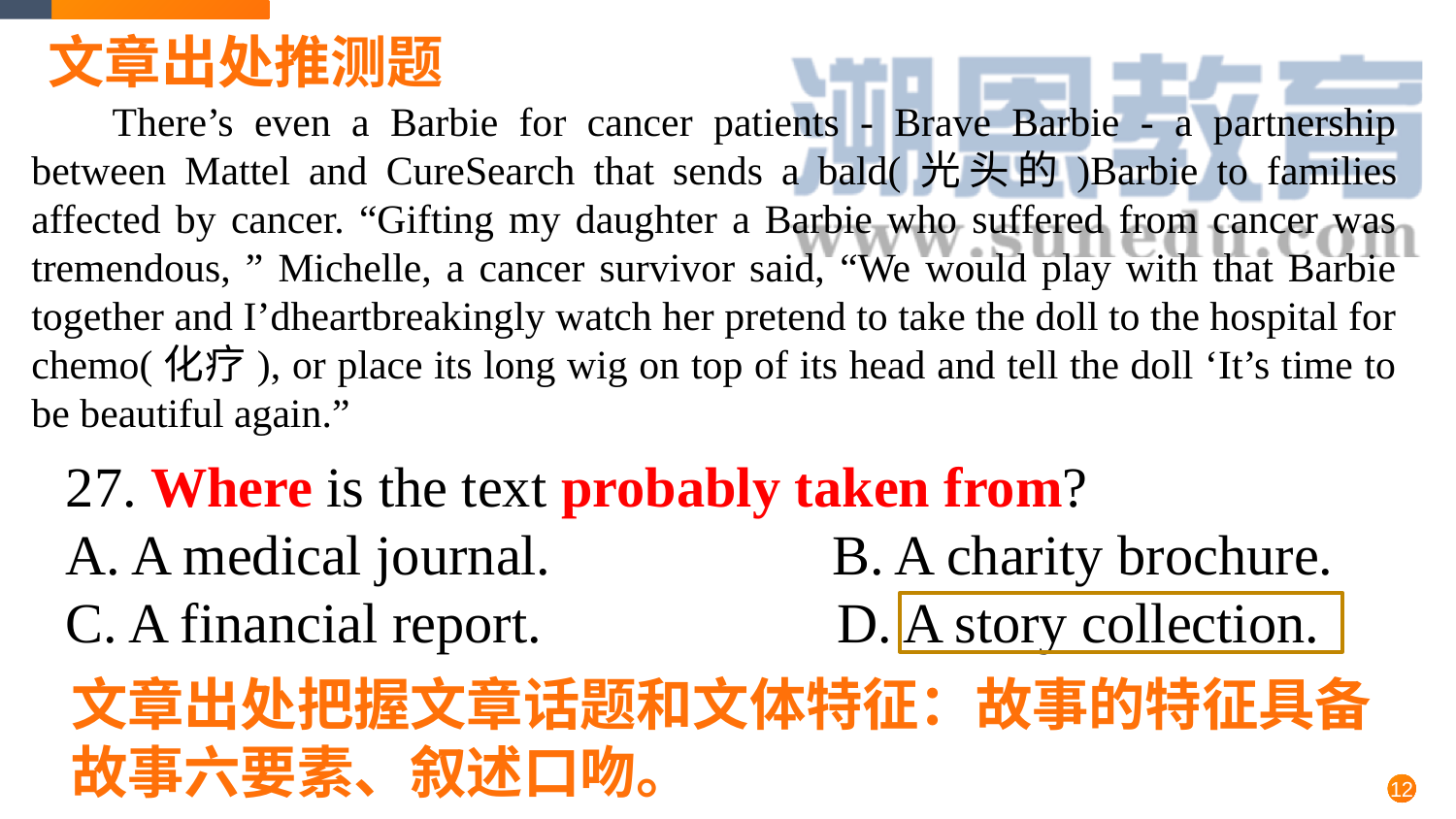

文章出处推测题
There’s even a Barbie for cancer patients - Brave Barbie - a partnership between Mattel and CureSearch that sends a bald(光头的)Barbie to families affected by cancer. “Gifting my daughter a Barbie who suffered from cancer was tremendous, ” Michelle, a cancer survivor said, “We would play with that Barbie together and I’dheartbreakingly watch her pretend to take the doll to the hospital for chemo(化疗), or place its long wig on top of its head and tell the doll ‘It’s time to be beautiful again.”
27. Where is the text probably taken from?
A. A medical journal.                    B. A charity brochure.
C. A financial report.                     D. A story collection.

文章出处把握文章话题和文体特征：故事的特征具备故事六要素、叙述口吻。